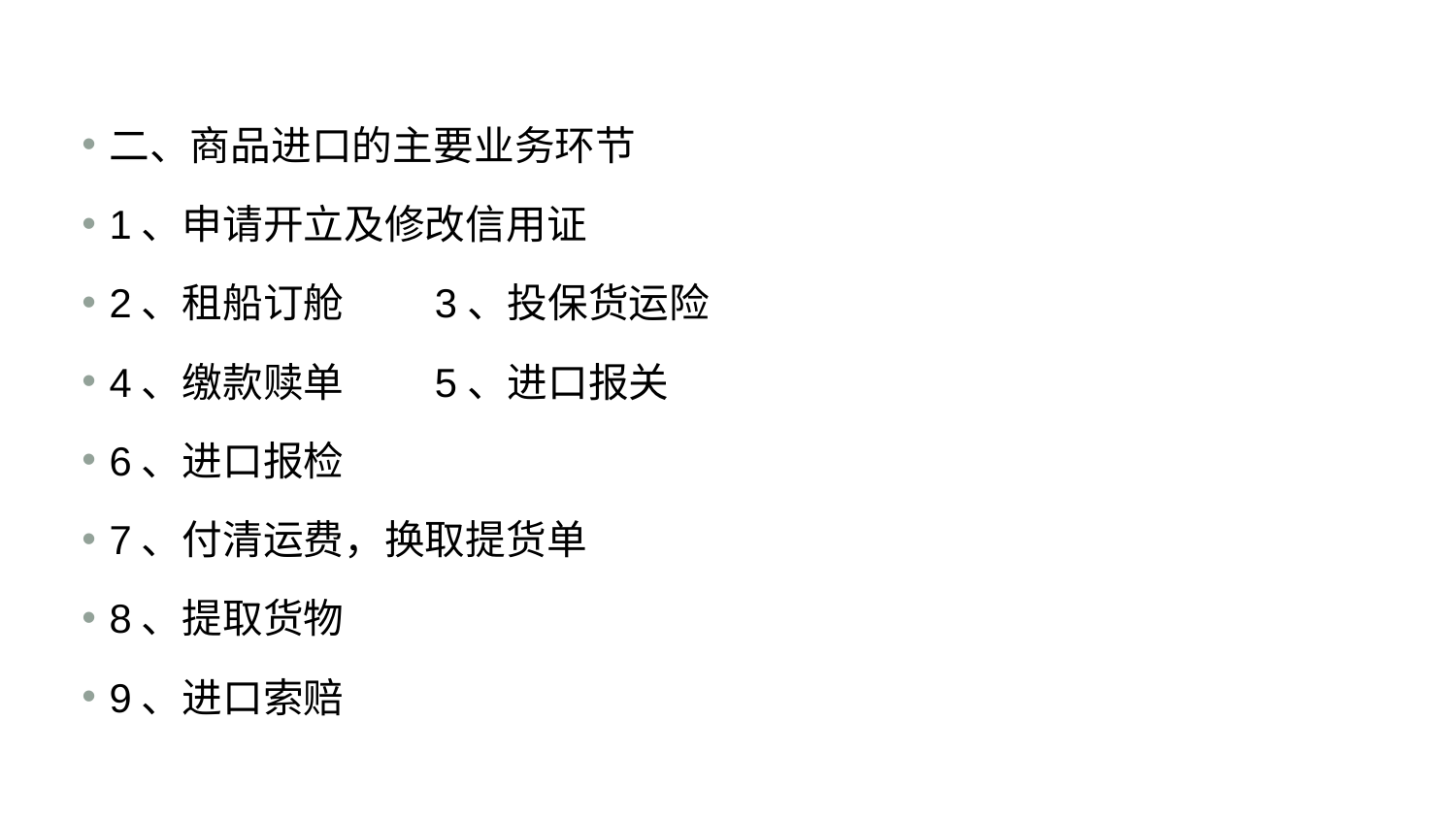

#
二、商品进口的主要业务环节
1、申请开立及修改信用证
2、租船订舱         3、投保货运险
4、缴款赎单         5、进口报关
6、进口报检
7、付清运费，换取提货单
8、提取货物
9、进口索赔